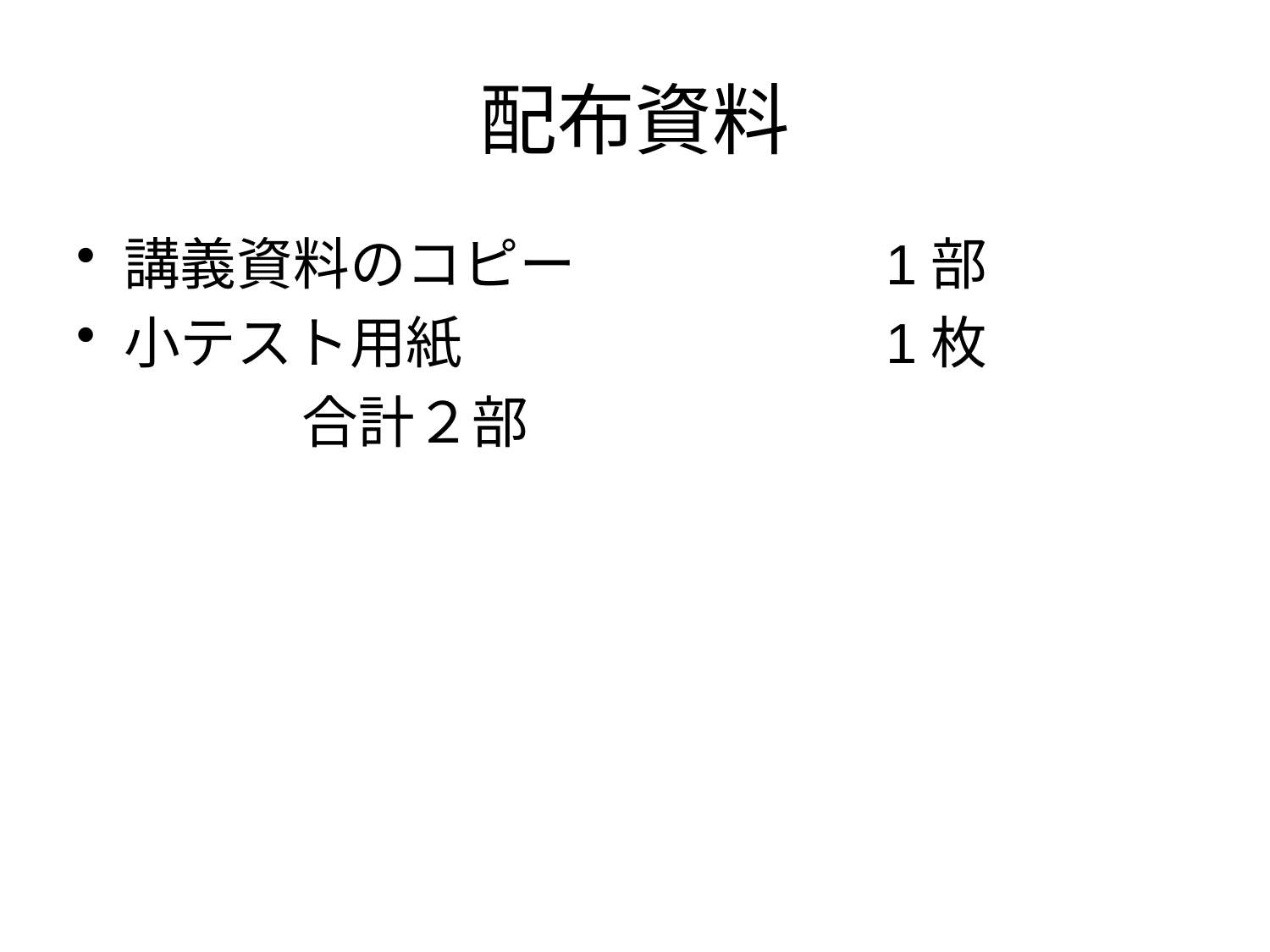

# 配布資料
講義資料のコピー　　　		1部
小テスト用紙　			1枚
　　　　合計２部